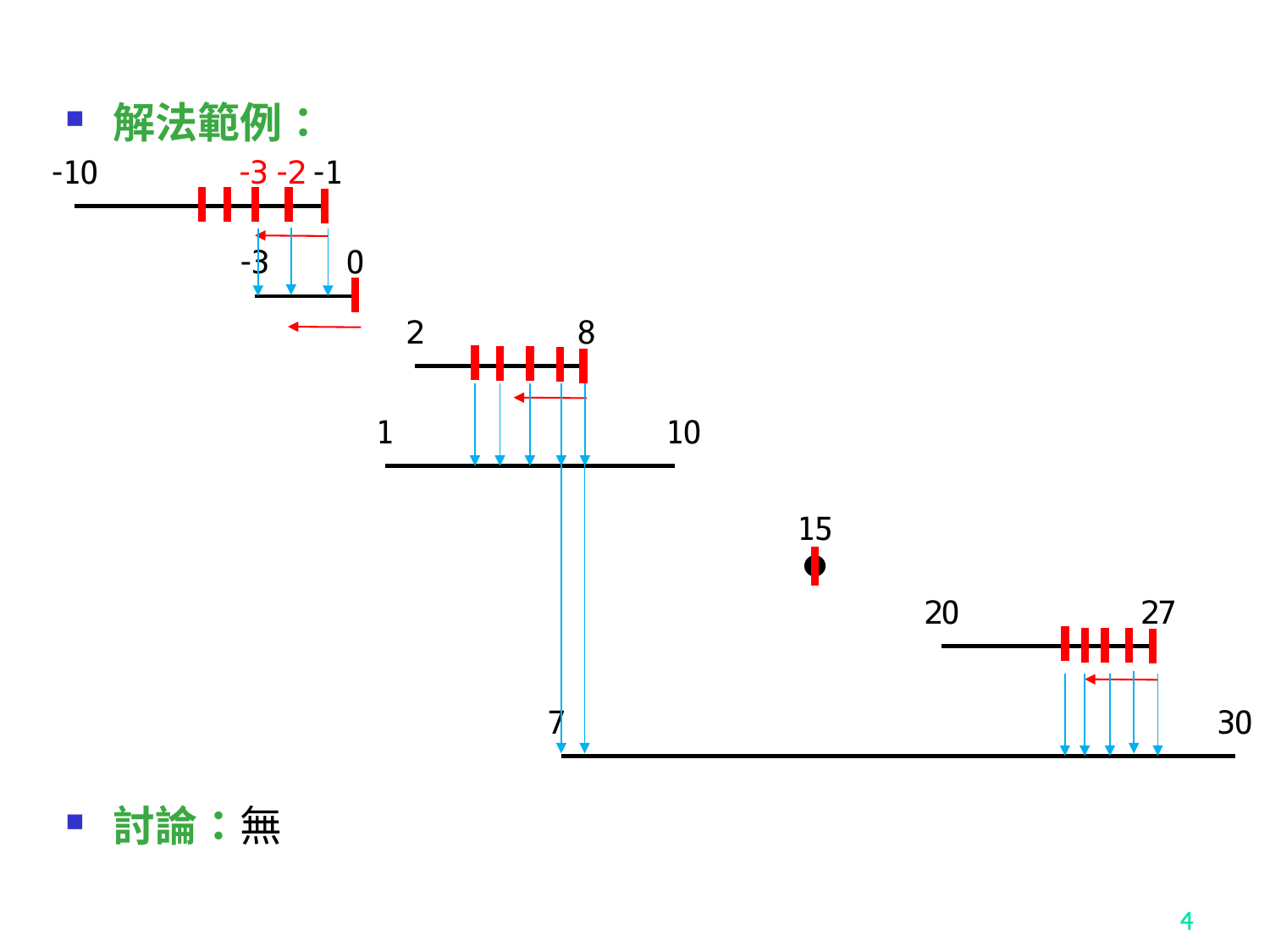

解法範例：

討論：無

-3
-10
-1
-2
-3
0
2
8
1
10
15

20
27
7
30
4